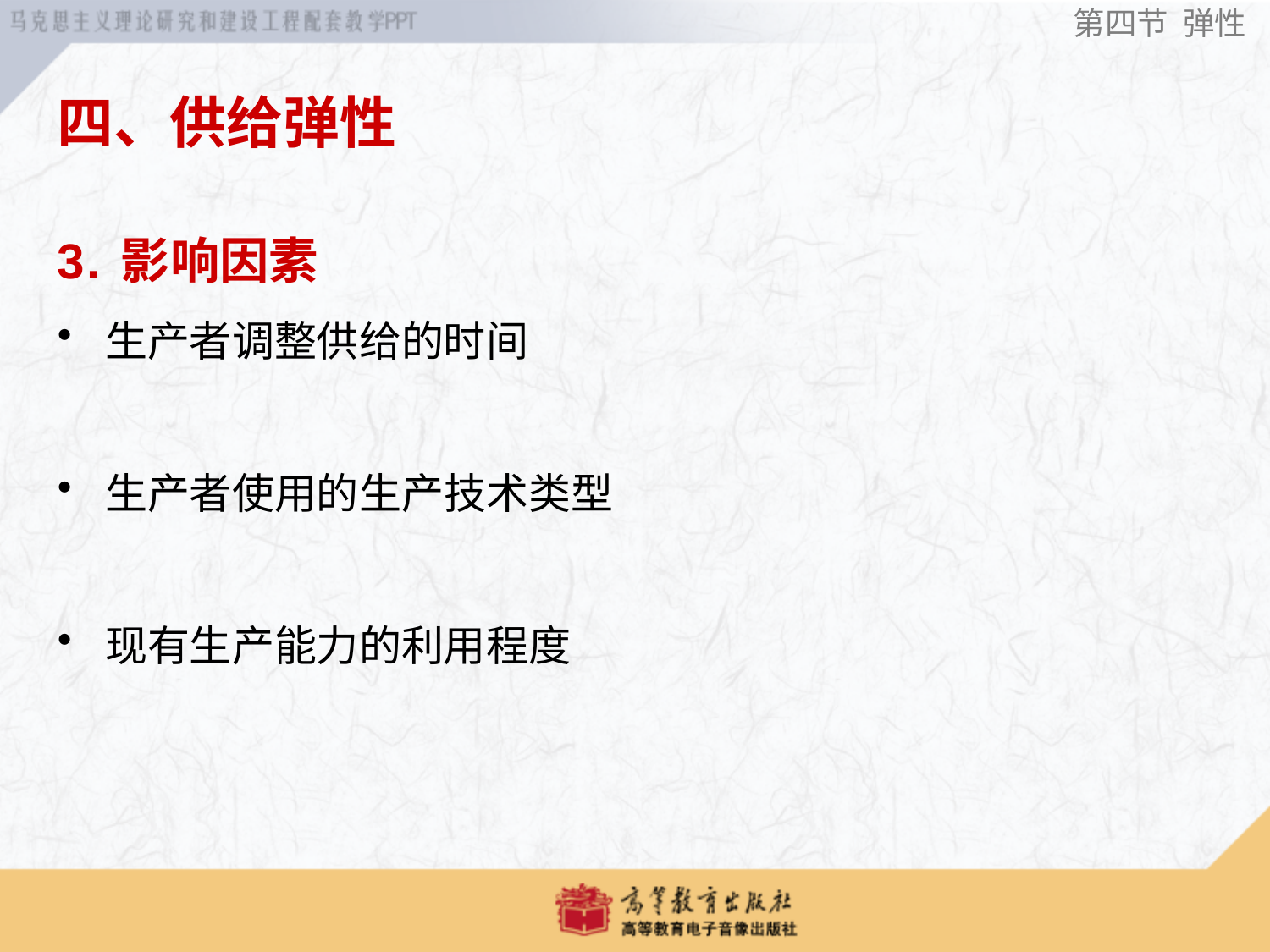

第四节  弹性
四、供给弹性
# 影响因素
生产者调整供给的时间

生产者使用的生产技术类型

现有生产能力的利用程度